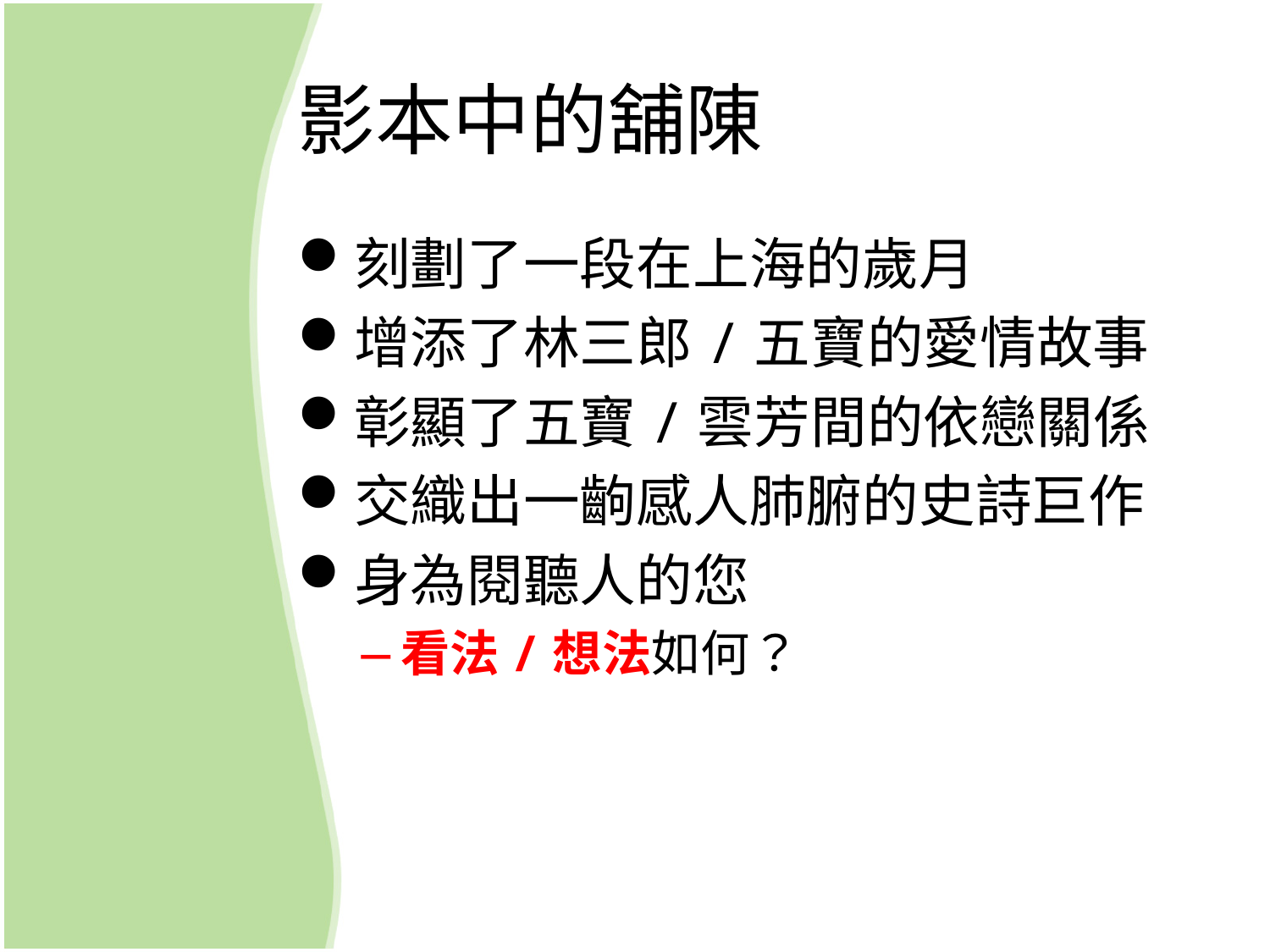

# 影本中的舖陳
刻劃了一段在上海的歲月
增添了林三郎/五寶的愛情故事
彰顯了五寶/雲芳間的依戀關係
交織出一齣感人肺腑的史詩巨作
身為閱聽人的您
看法/想法如何？